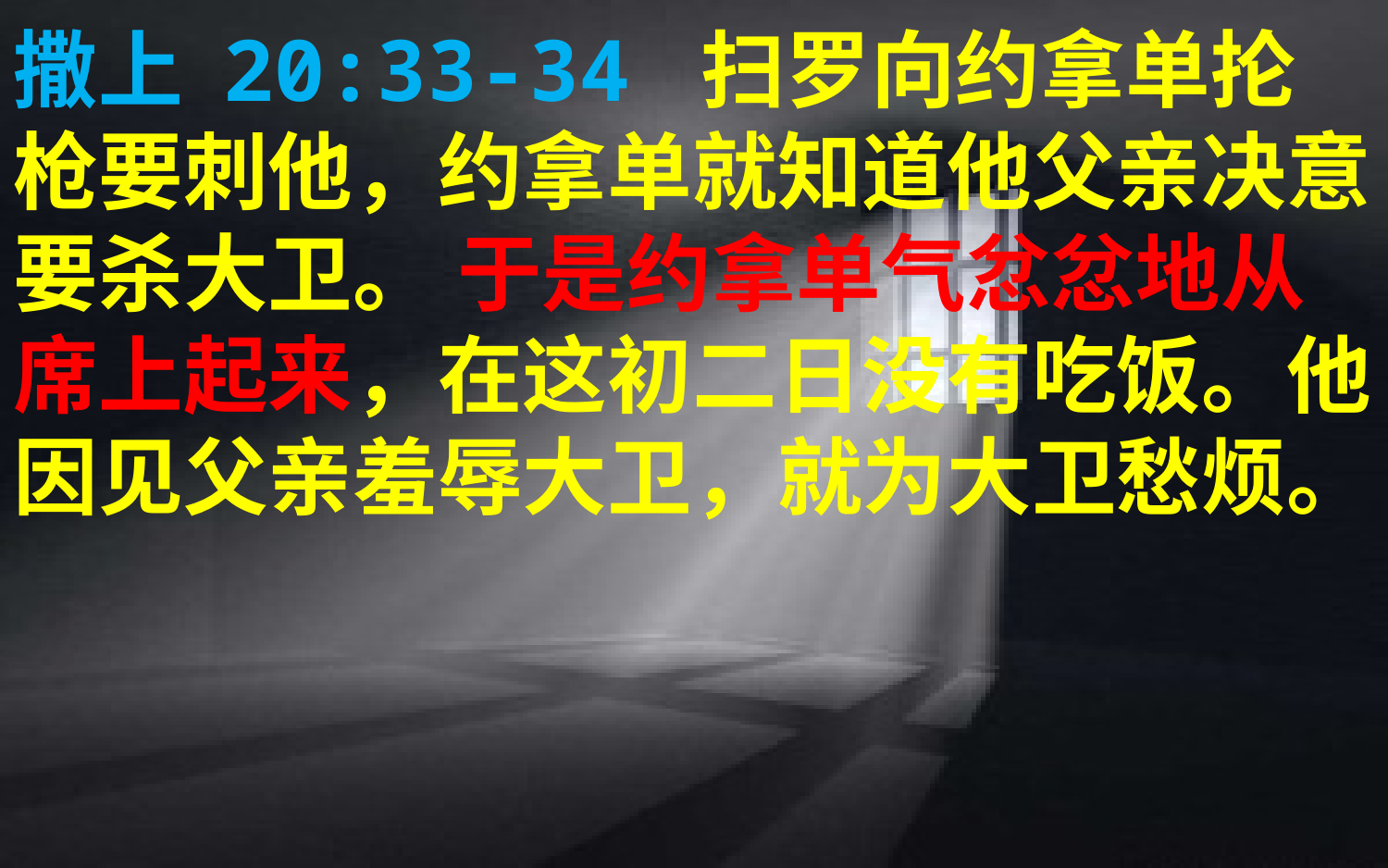

撒上 20:33-34 扫罗向约拿单抡枪要刺他，约拿单就知道他父亲决意要杀大卫。 于是约拿单气忿忿地从席上起来，在这初二日没有吃饭。他因见父亲羞辱大卫，就为大卫愁烦。